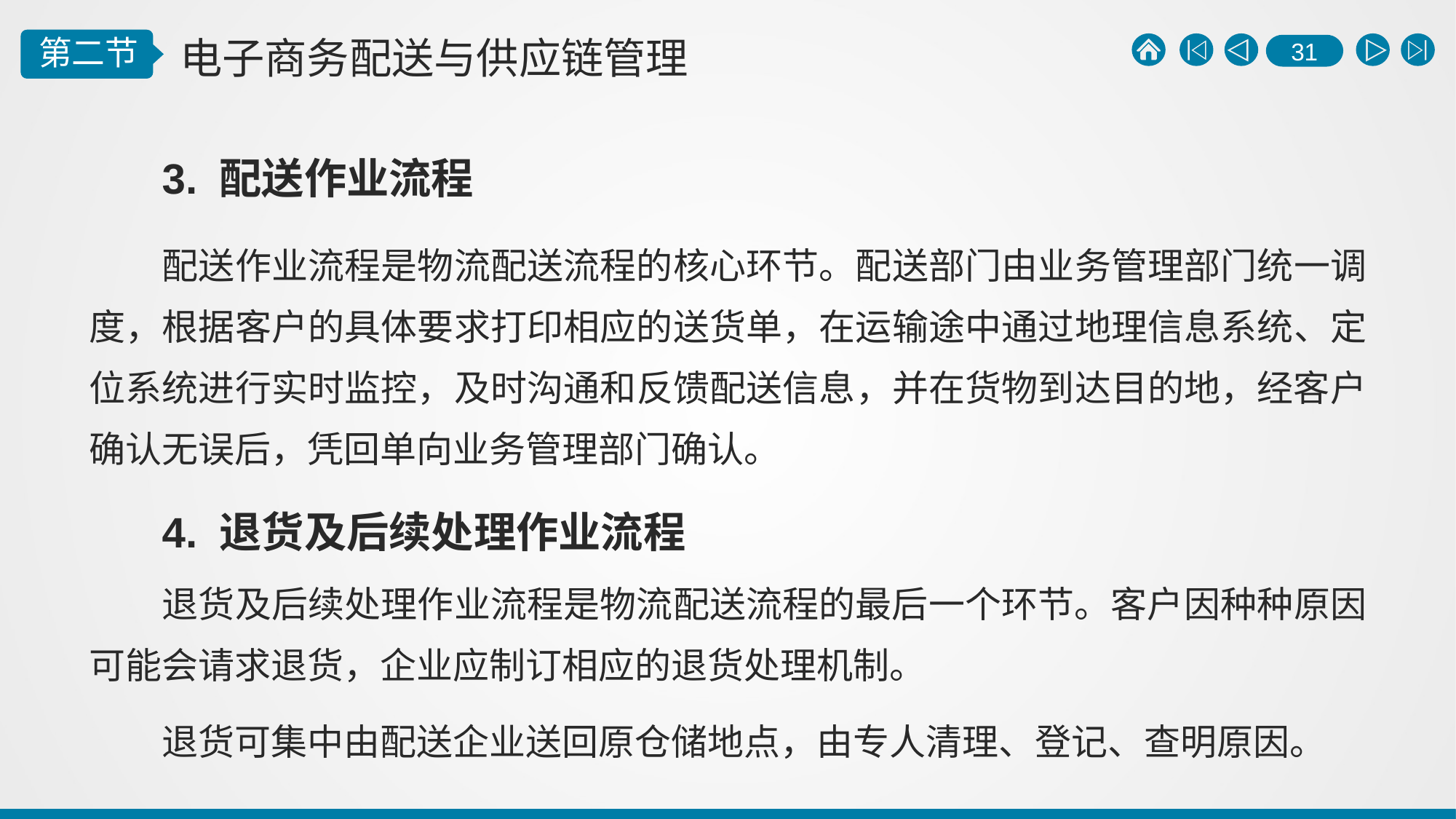

3. 配送作业流程
配送作业流程是物流配送流程的核心环节。配送部门由业务管理部门统一调度，根据客户的具体要求打印相应的送货单，在运输途中通过地理信息系统、定位系统进行实时监控，及时沟通和反馈配送信息，并在货物到达目的地，经客户确认无误后，凭回单向业务管理部门确认。
4. 退货及后续处理作业流程
退货及后续处理作业流程是物流配送流程的最后一个环节。客户因种种原因可能会请求退货，企业应制订相应的退货处理机制。
退货可集中由配送企业送回原仓储地点，由专人清理、登记、查明原因。